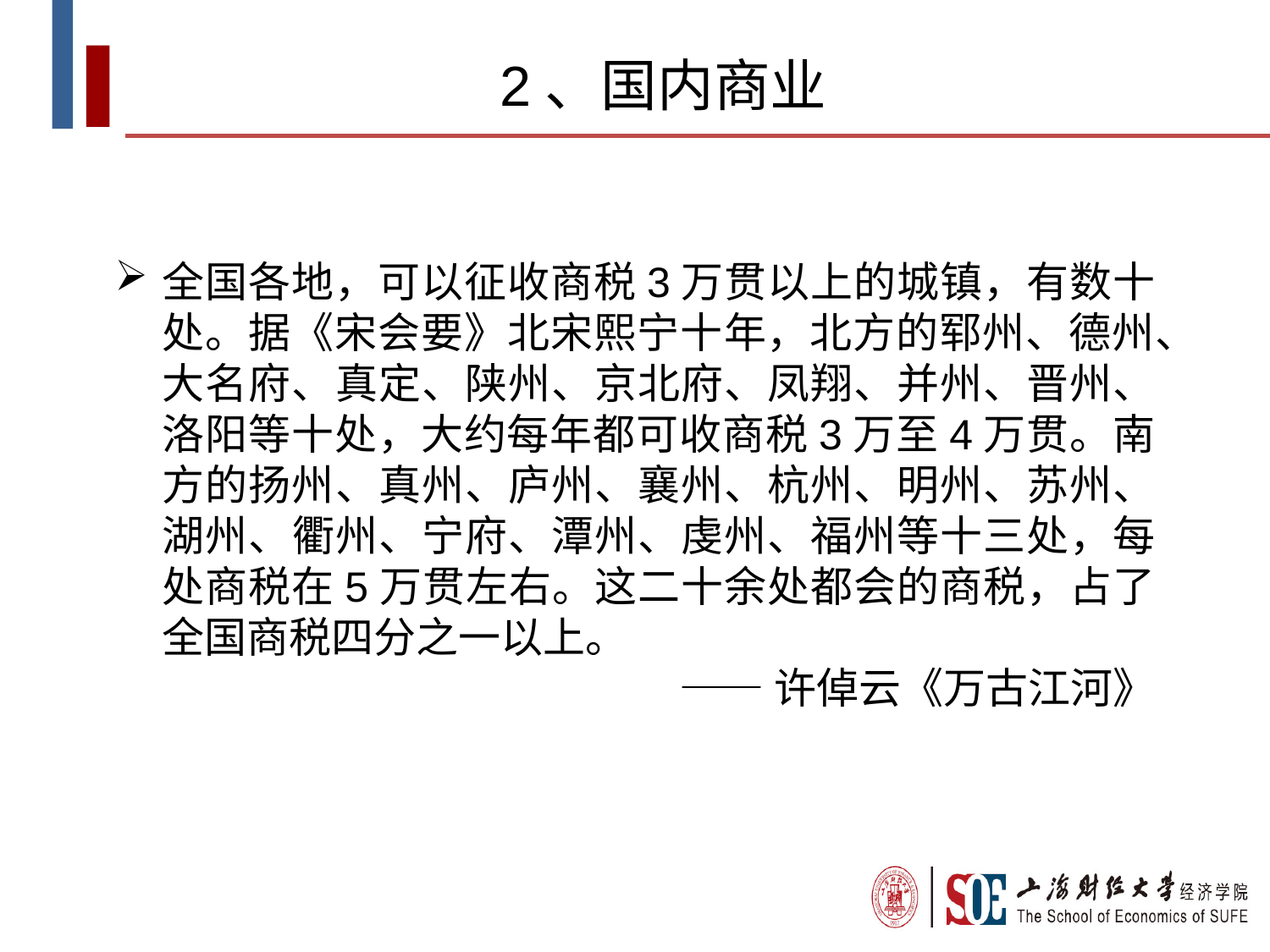

2、国内商业

全国各地，可以征收商税3万贯以上的城镇，有数十处。据《宋会要》北宋熙宁十年，北方的郓州、德州、大名府、真定、陕州、京北府、凤翔、并州、晋州、洛阳等十处，大约每年都可收商税3万至4万贯。南方的扬州、真州、庐州、襄州、杭州、明州、苏州、湖州、衢州、宁府、潭州、虔州、福州等十三处，每处商税在5万贯左右。这二十余处都会的商税，占了全国商税四分之一以上。
——许倬云《万古江河》